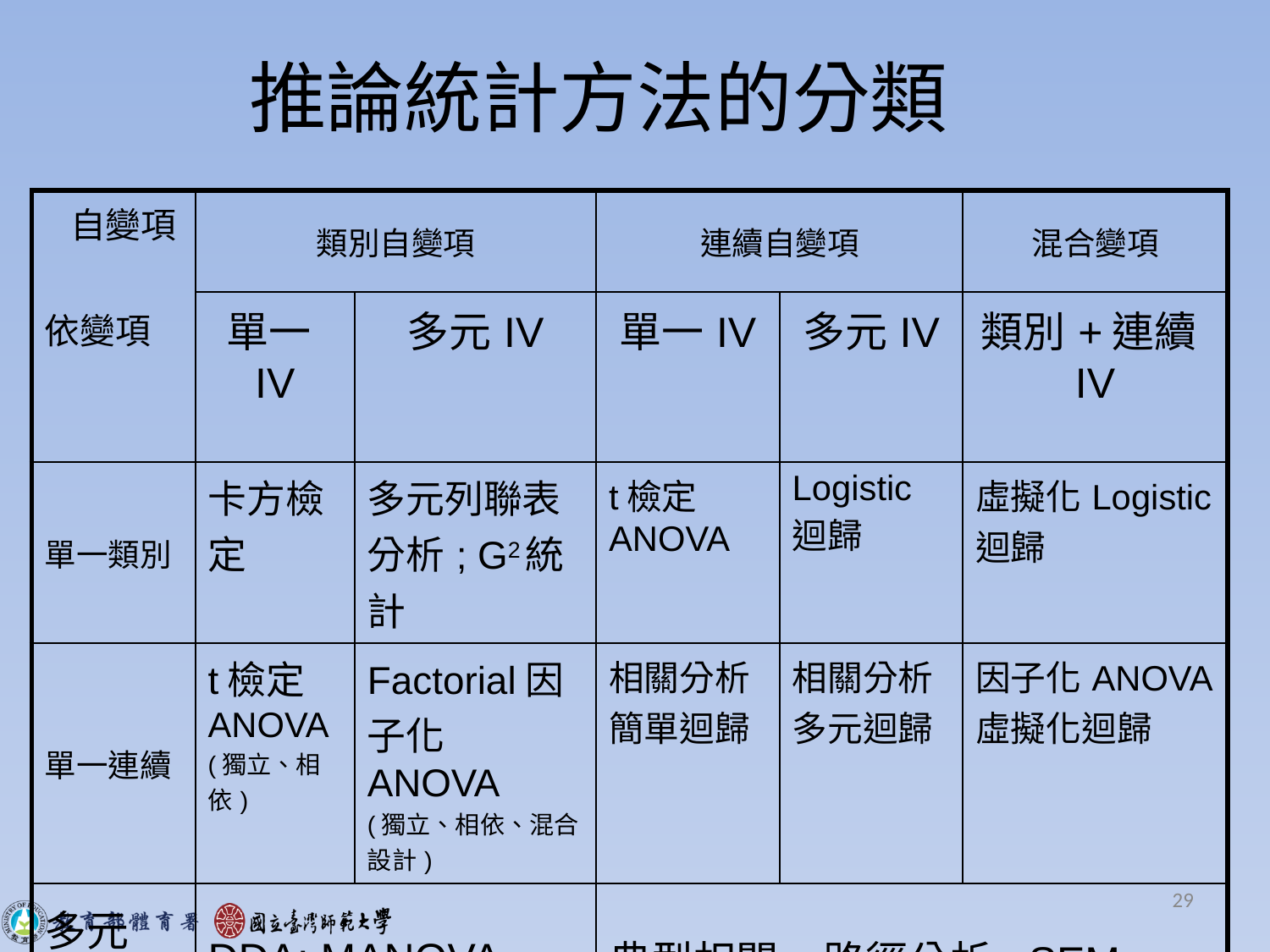

# 推論統計方法的分類
| 自變項 依變項 | 類別自變項 |  | 連續自變項 |  | 混合變項 |
| --- | --- | --- | --- | --- | --- |
|  | 單一IV | 多元IV | 單一IV | 多元IV | 類別+連續IV |
| 單一類別 | 卡方檢定 | 多元列聯表分析; G2統計 | t檢定 ANOVA | Logistic迴歸 | 虛擬化Logistic迴歸 |
| 單一連續 | t檢定 ANOVA (獨立、相依) | Factorial因子化ANOVA (獨立、相依、混合設計) | 相關分析 簡單迴歸 | 相關分析 多元迴歸 | 因子化ANOVA 虛擬化迴歸 |
| 多元 連續 | DDA; MANOVA |  | 典型相關; 路徑分析; SEM |  |  |
29